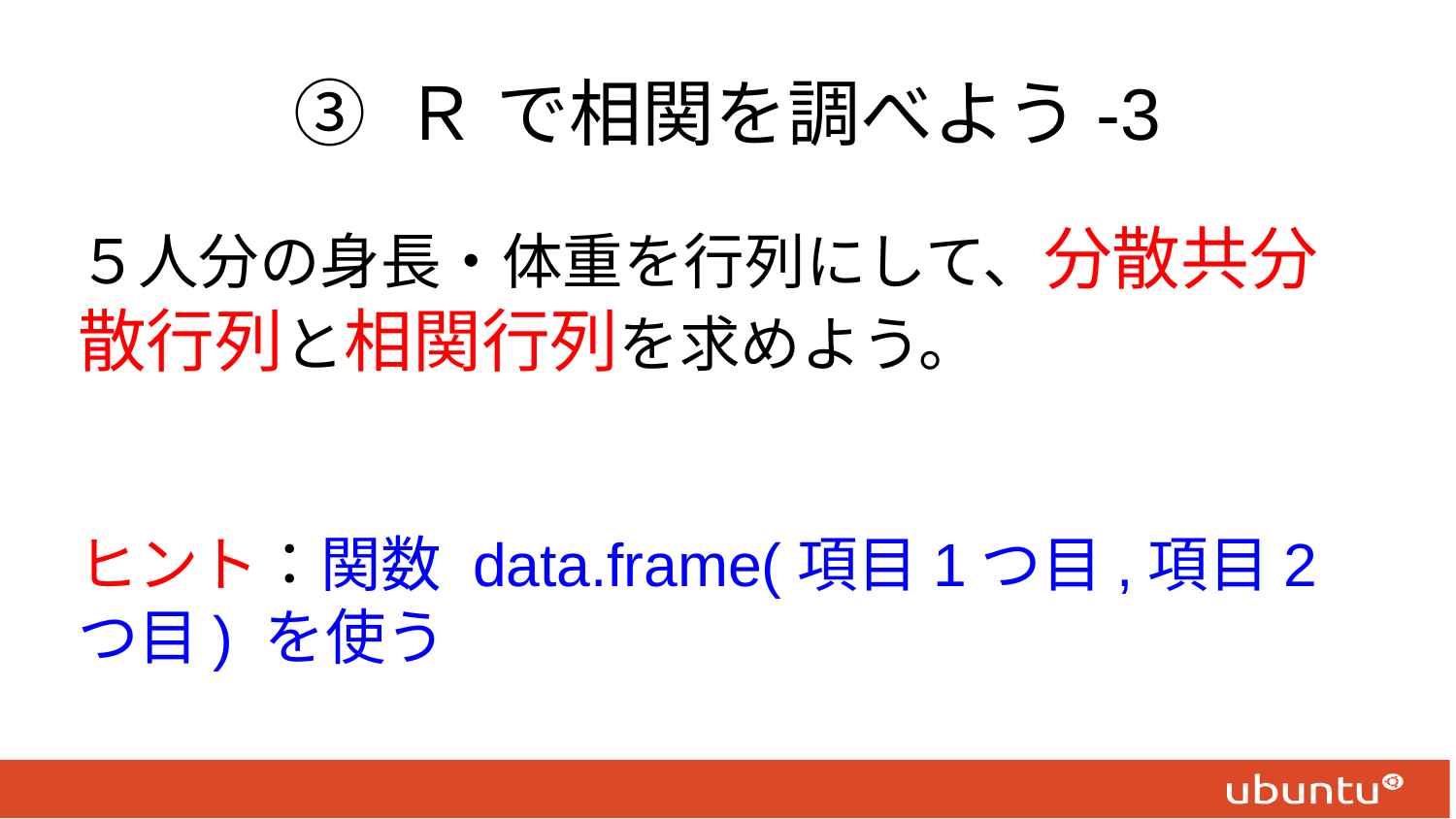

# ③ Ｒ で相関を調べよう-3
５人分の身長・体重を行列にして、分散共分散行列と相関行列を求めよう。

ヒント：関数 data.frame(項目1つ目,項目2つ目) を使う